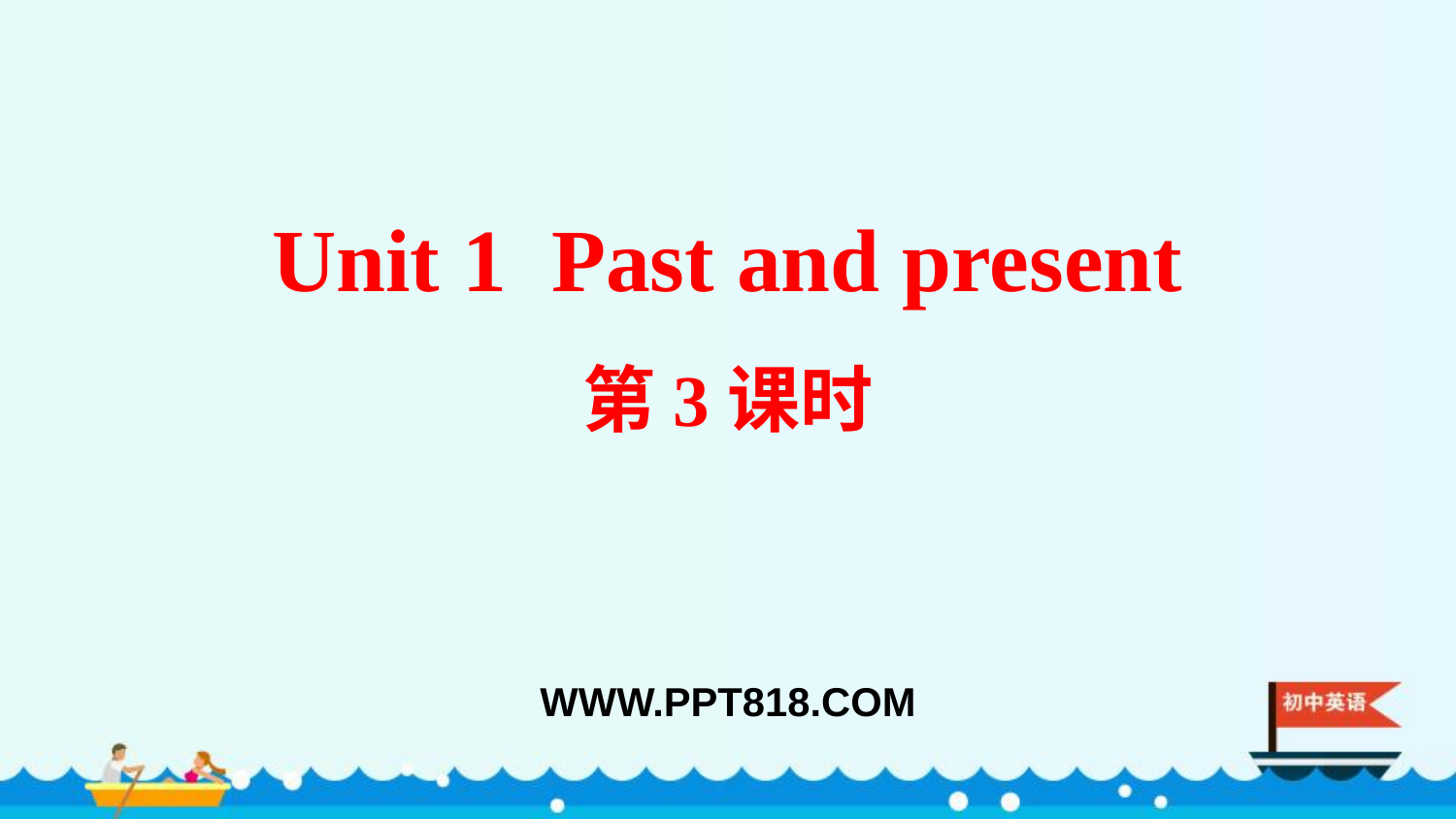

Unit 1  Past and present
第3课时
WWW.PPT818.COM